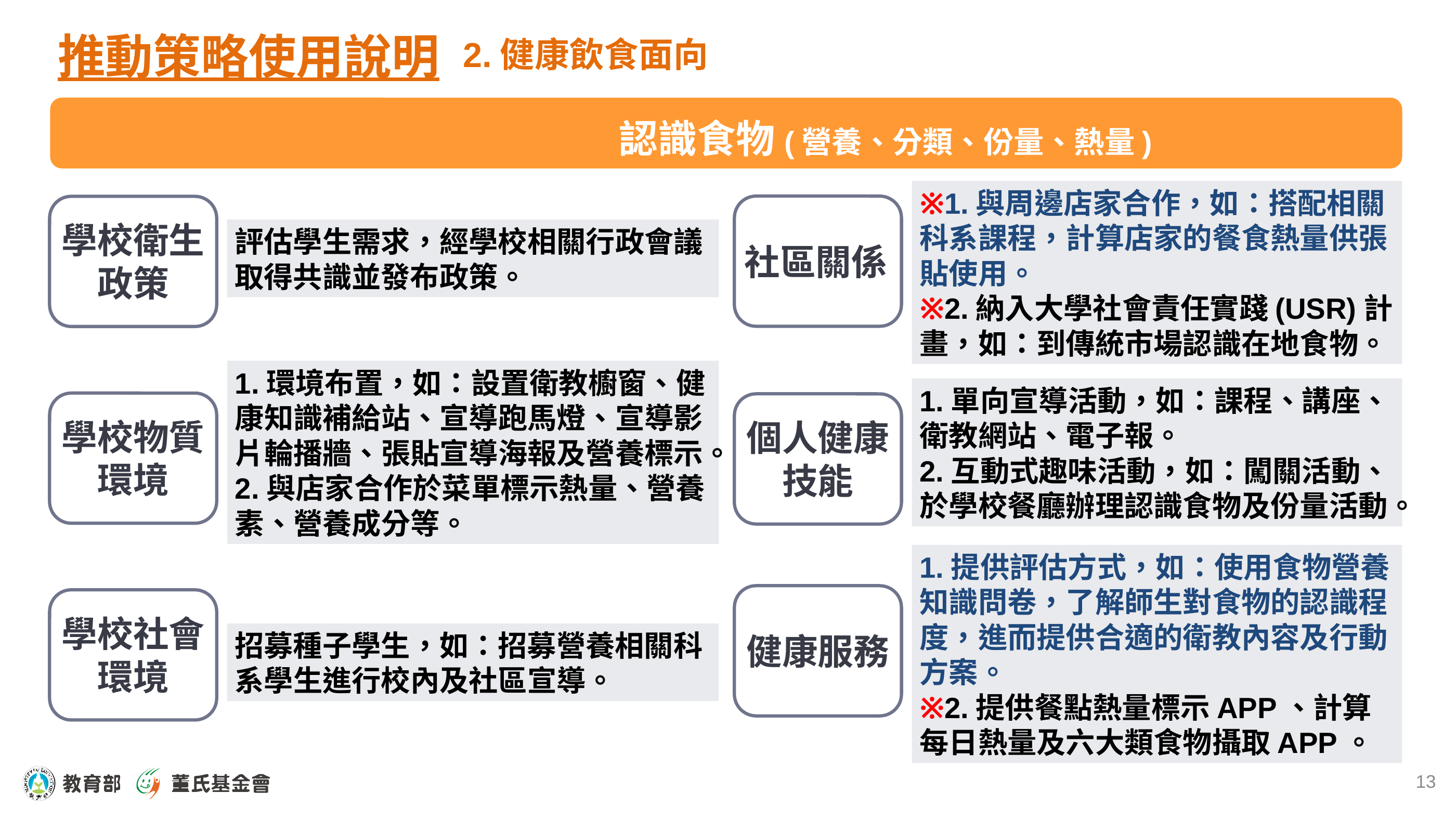

推動策略使用說明
2.健康飲食面向
                                   認識食物(營養、分類、份量、熱量)
※1.與周邊店家合作，如：搭配相關科系課程，計算店家的餐食熱量供張貼使用。
※2.納入大學社會責任實踐(USR)計畫，如：到傳統市場認識在地食物。

社區關係

個人健康技能

健康服務

學校衛生政策

學校物質環境

學校社會環境
評估學生需求，經學校相關行政會議取得共識並發布政策。
1.環境布置，如：設置衛教櫥窗、健康知識補給站、宣導跑馬燈、宣導影片輪播牆、張貼宣導海報及營養標示。
2.與店家合作於菜單標示熱量、營養素、營養成分等。
1.單向宣導活動，如：課程、講座、衛教網站、電子報。
2.互動式趣味活動，如：闖關活動、於學校餐廳辦理認識食物及份量活動。
1.提供評估方式，如：使用食物營養知識問卷，了解師生對食物的認識程度，進而提供合適的衛教內容及行動方案。
※2.提供餐點熱量標示APP、計算每日熱量及六大類食物攝取APP。
招募種子學生，如：招募營養相關科系學生進行校內及社區宣導。
13